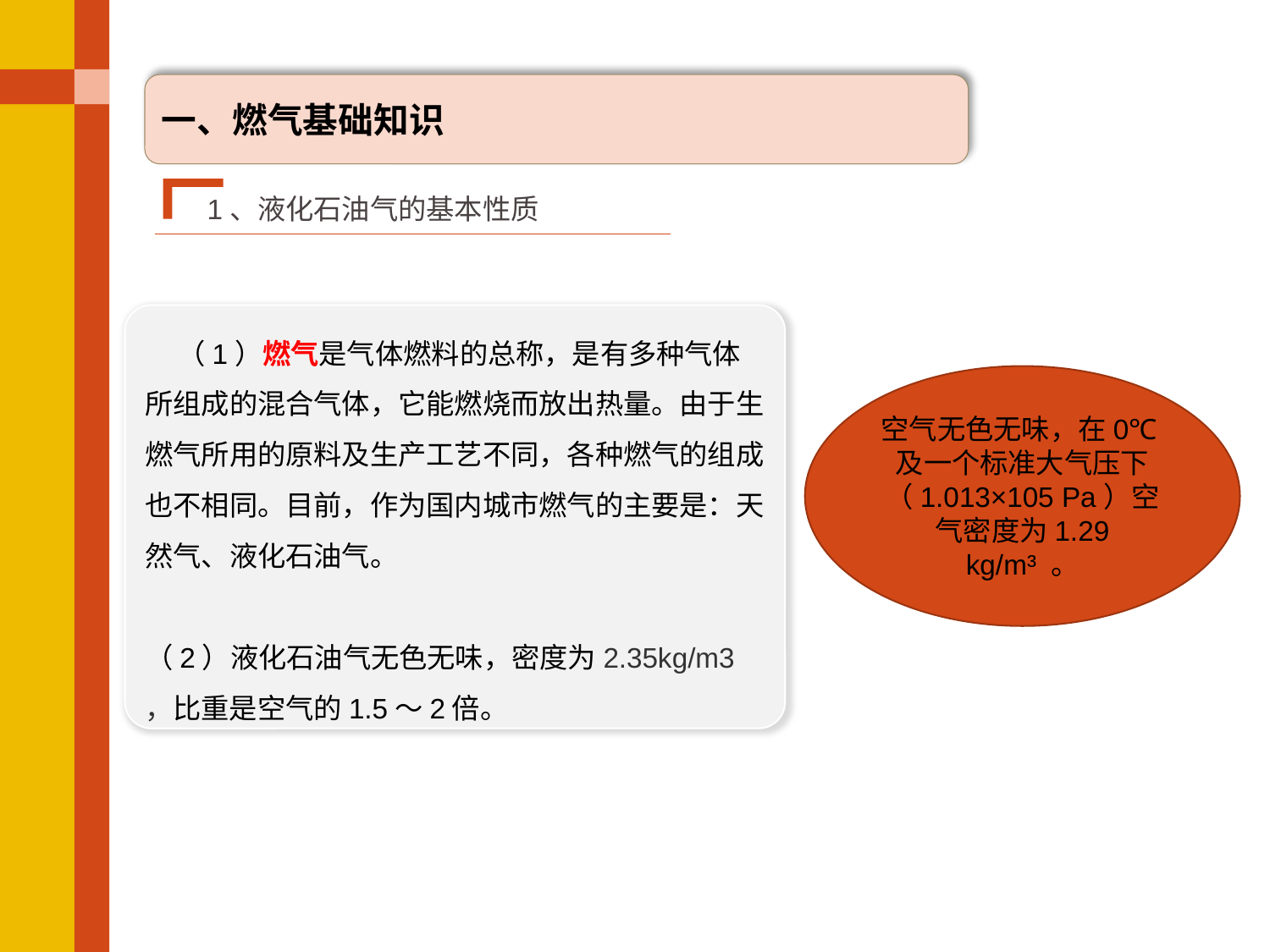

一、燃气基础知识

1、液化石油气的基本性质
    （1）燃气是气体燃料的总称，是有多种气体所组成的混合气体，它能燃烧而放出热量。由于生燃气所用的原料及生产工艺不同，各种燃气的组成也不相同。目前，作为国内城市燃气的主要是：天然气、液化石油气。
    （2）液化石油气无色无味，密度为2.35kg/m3，比重是空气的1.5～2倍。

空气无色无味，在0℃及一个标准大气压下（1.013×105 Pa）空气密度为1.29 kg/m³ 。